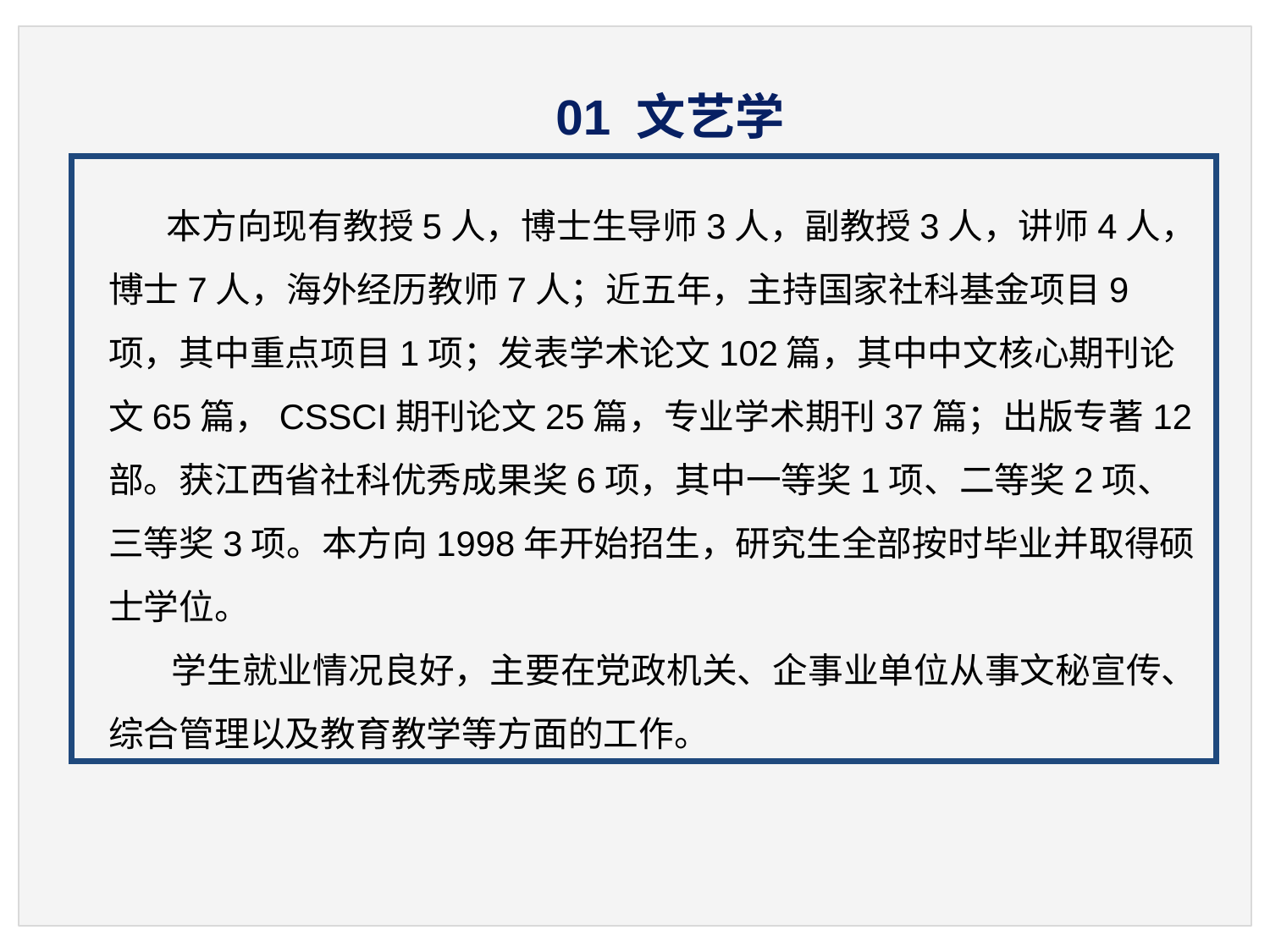

01 文艺学

       本方向现有教授5人，博士生导师3人，副教授3人，讲师4人，博士7人，海外经历教师7人；近五年，主持国家社科基金项目9项，其中重点项目1项；发表学术论文102篇，其中中文核心期刊论文65篇，CSSCI期刊论文25篇，专业学术期刊37篇；出版专著12部。获江西省社科优秀成果奖6项，其中一等奖1项、二等奖2项、三等奖3项。本方向1998年开始招生，研究生全部按时毕业并取得硕士学位。
       学生就业情况良好，主要在党政机关、企事业单位从事文秘宣传、综合管理以及教育教学等方面的工作。